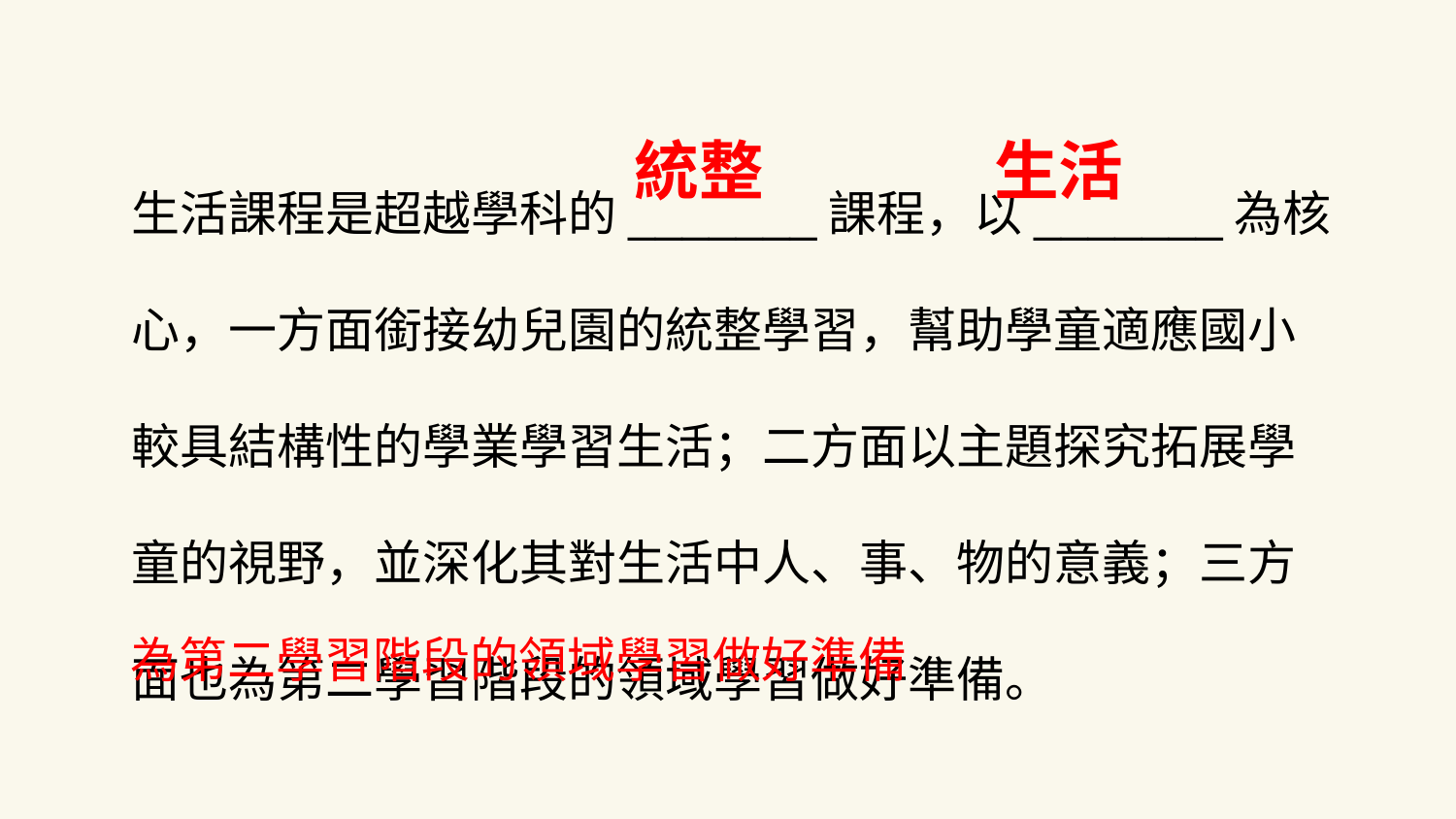

統整
生活
生活課程是超越學科的_______課程，以_______為核心，一方面銜接幼兒園的統整學習，幫助學童適應國小較具結構性的學業學習生活；二方面以主題探究拓展學童的視野，並深化其對生活中人、事、物的意義；三方面也為第二學習階段的領域學習做好準備。
為第二學習階段的領域學習做好準備